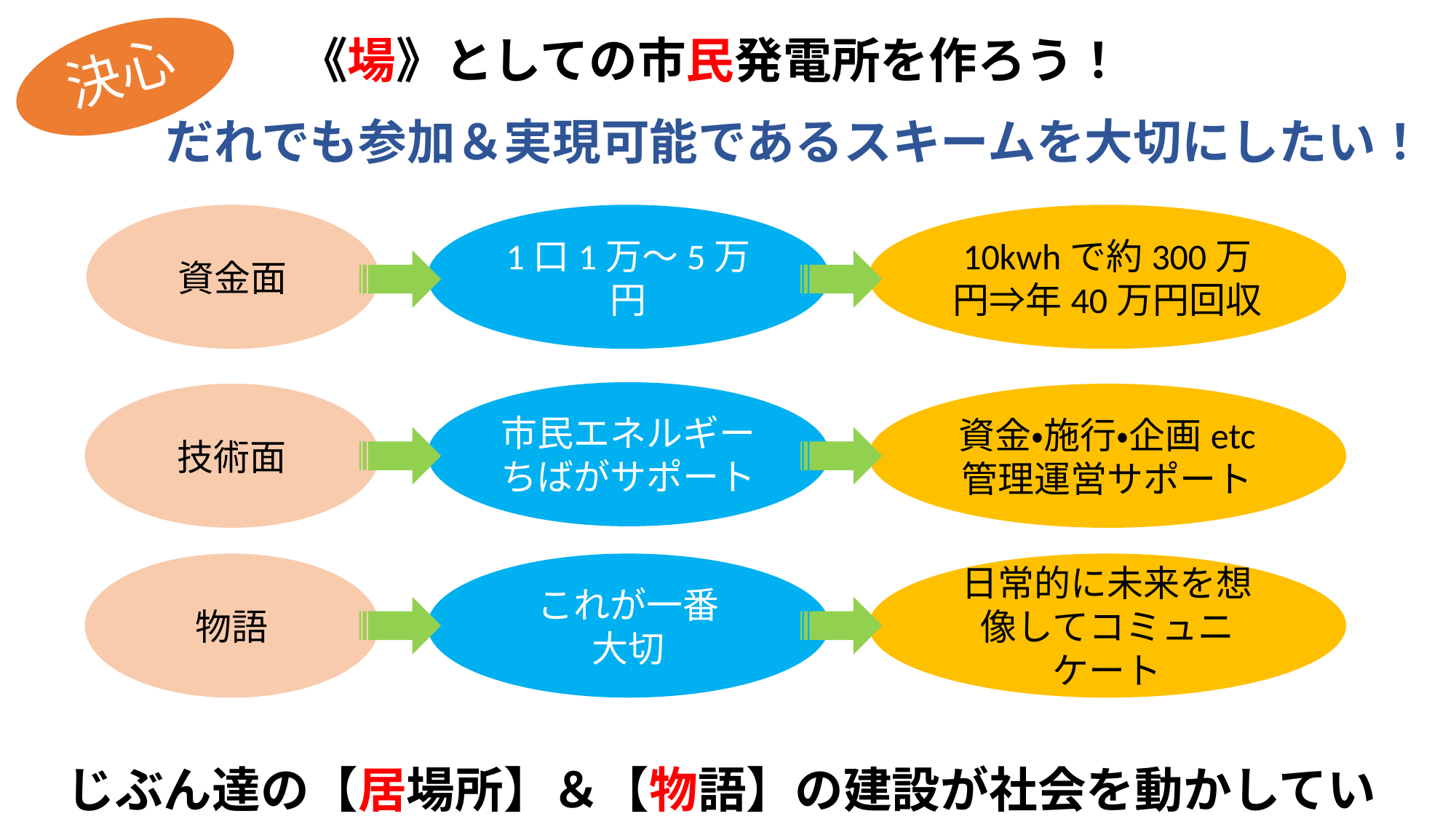

《場》としての市民発電所を作ろう！

決心
だれでも参加＆実現可能であるスキームを大切にしたい！
資金面
1口1万～5万円
10kwhで約300万円⇒年40万円回収

市民エネルギーちばがサポート
技術面
資金・施行・企画etc
管理運営サポート

物語
これが一番
大切
日常的に未来を想像してコミュニケート

じぶん達の【居場所】＆【物語】の建設が社会を動かしていく！